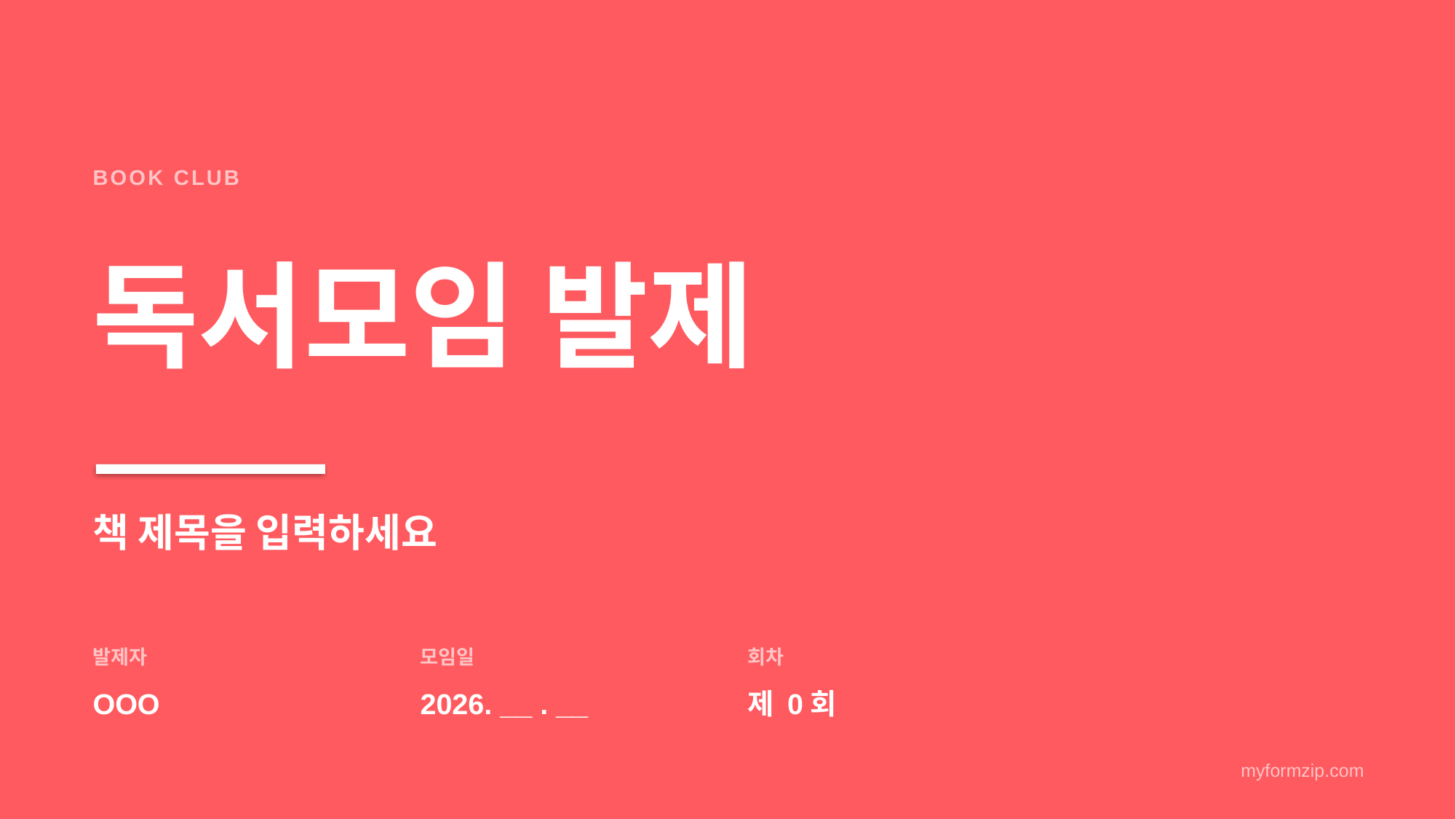

BOOK CLUB
독서모임 발제

책 제목을 입력하세요
발제자
모임일
회차
OOO
2026. __ . __
제 0회
myformzip.com